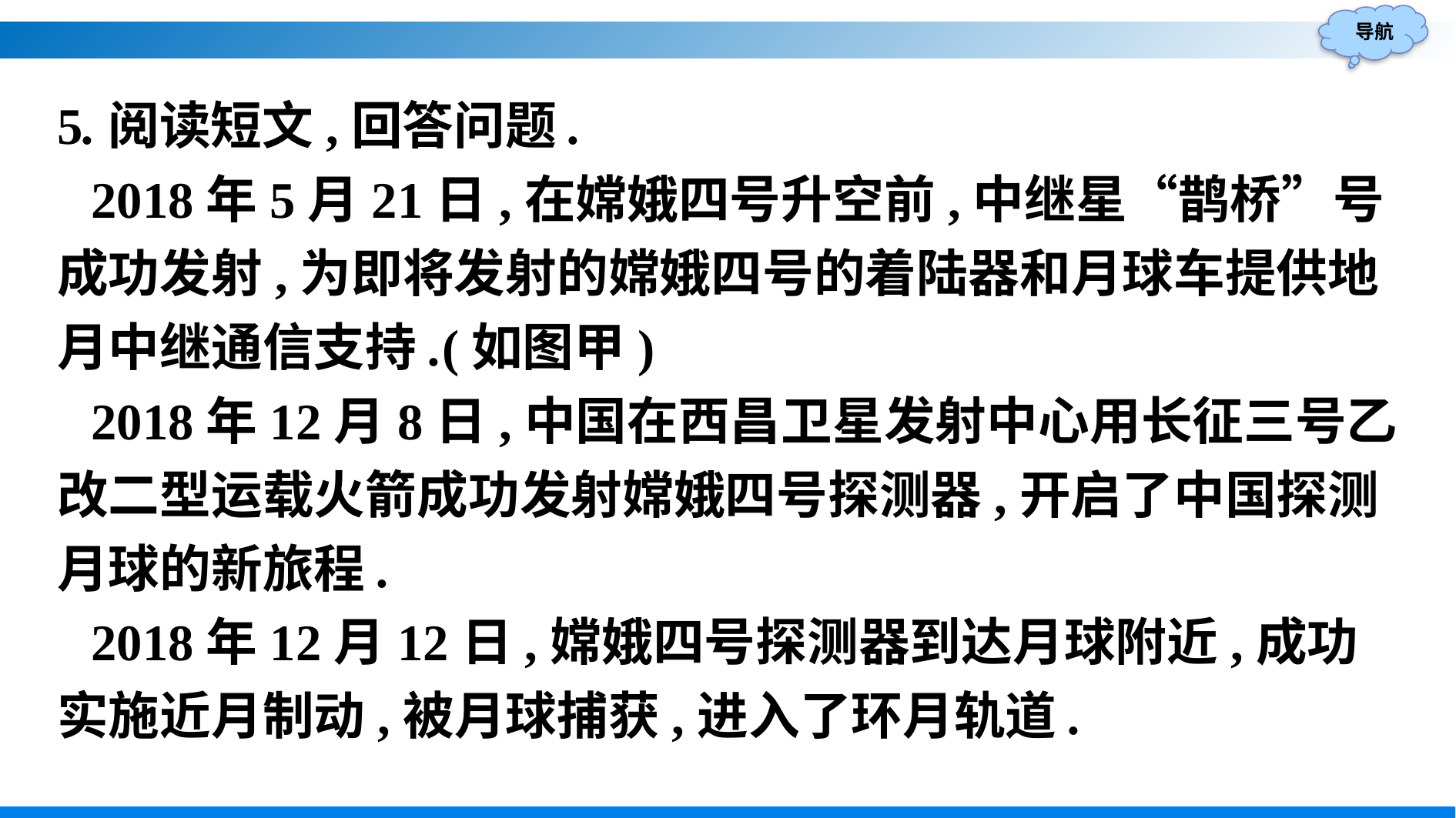

5.阅读短文,回答问题.
2018年5月21日,在嫦娥四号升空前,中继星“鹊桥”号成功发射,为即将发射的嫦娥四号的着陆器和月球车提供地月中继通信支持.(如图甲)
2018年12月8日,中国在西昌卫星发射中心用长征三号乙改二型运载火箭成功发射嫦娥四号探测器,开启了中国探测月球的新旅程.
2018年12月12日,嫦娥四号探测器到达月球附近,成功实施近月制动,被月球捕获,进入了环月轨道.